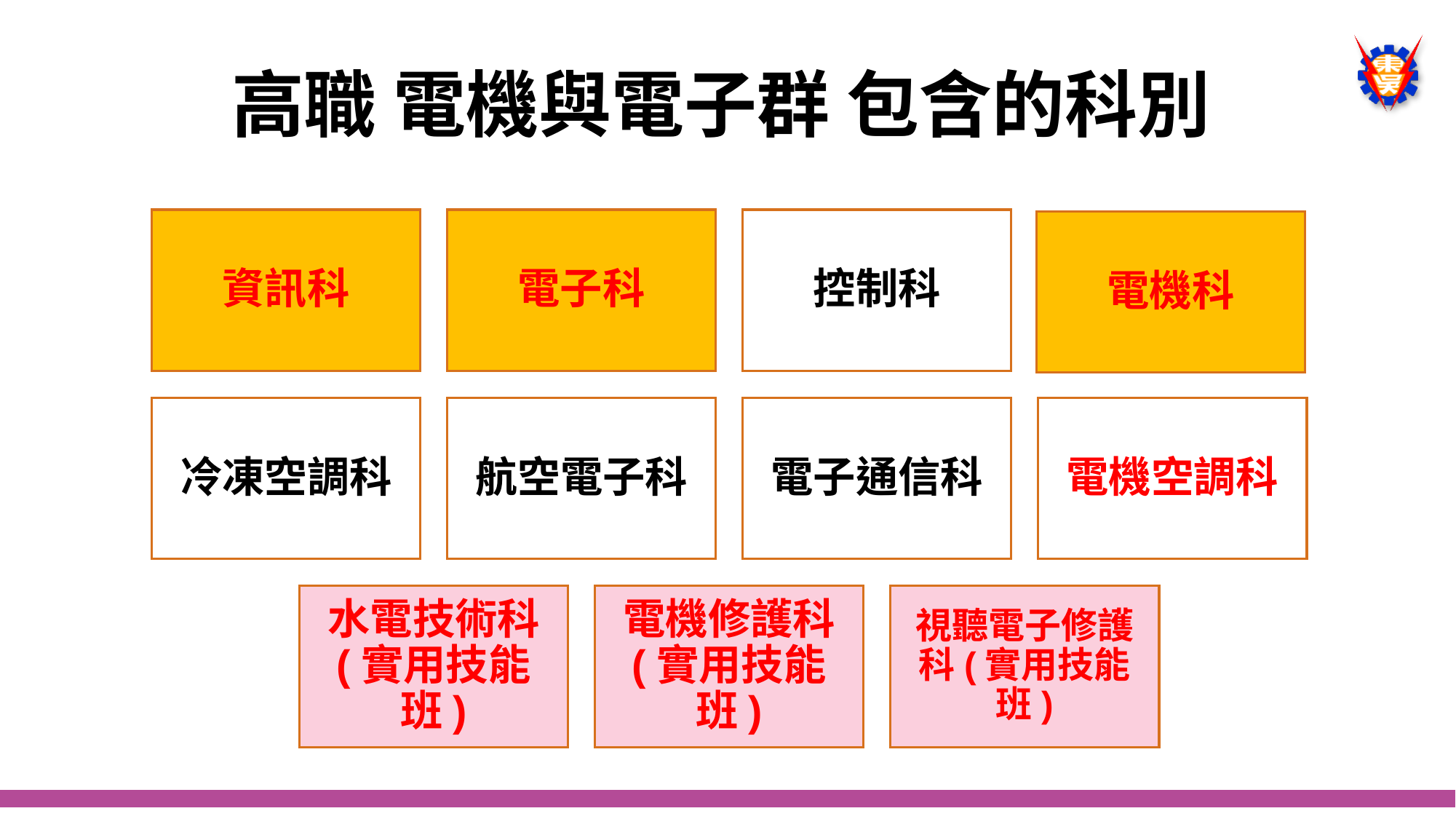

高職 電機與電子群 包含的科別
資訊科
電子科
控制科
電機科
冷凍空調科
航空電子科
電子通信科
電機空調科
水電技術科
(實用技能班)
電機修護科
(實用技能班)
視聽電子修護科(實用技能班)